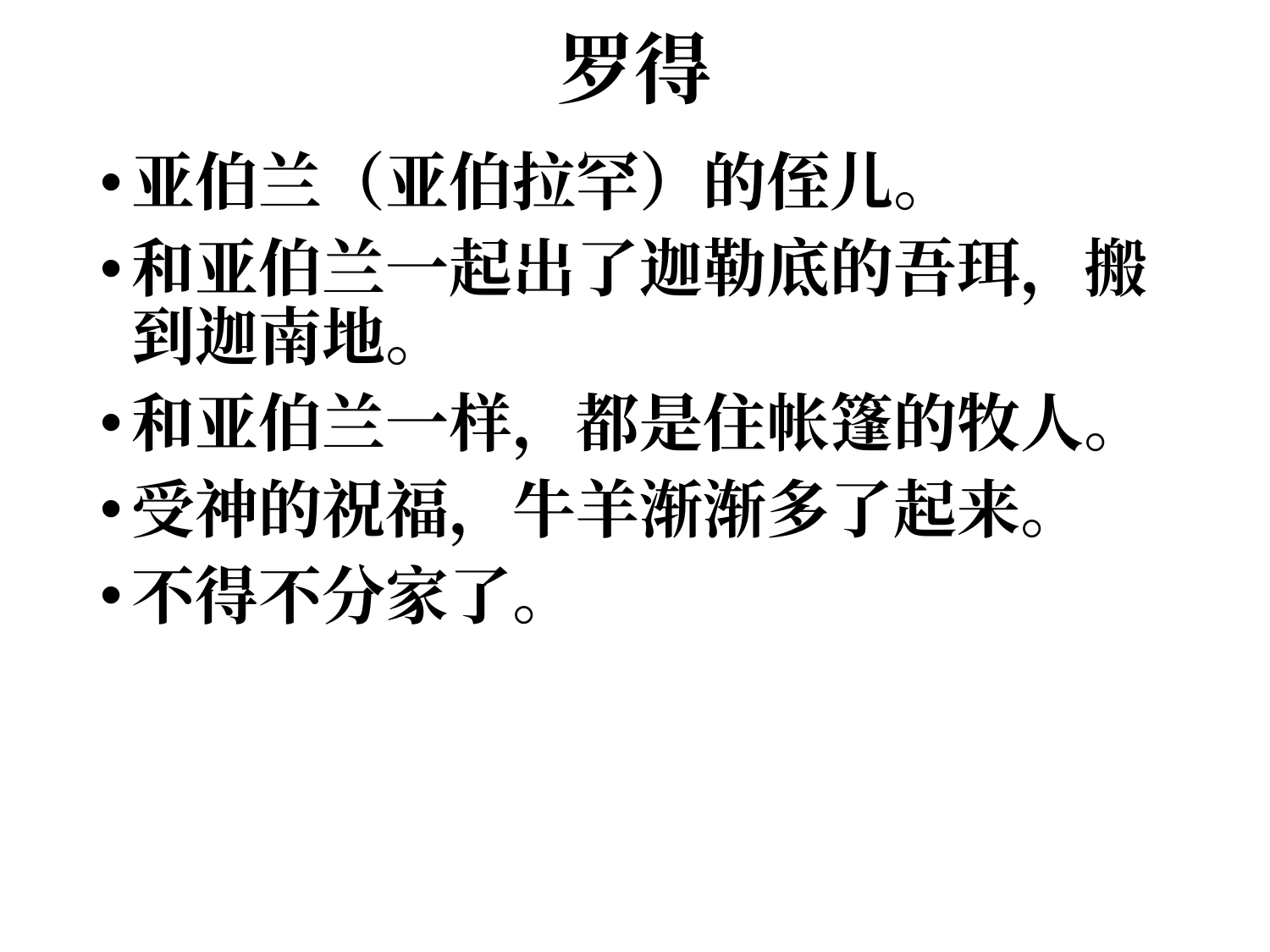

# 罗得
亚伯兰（亚伯拉罕）的侄儿。
和亚伯兰一起出了迦勒底的吾珥，搬到迦南地。
和亚伯兰一样，都是住帐篷的牧人。
受神的祝福，牛羊渐渐多了起来。
不得不分家了。